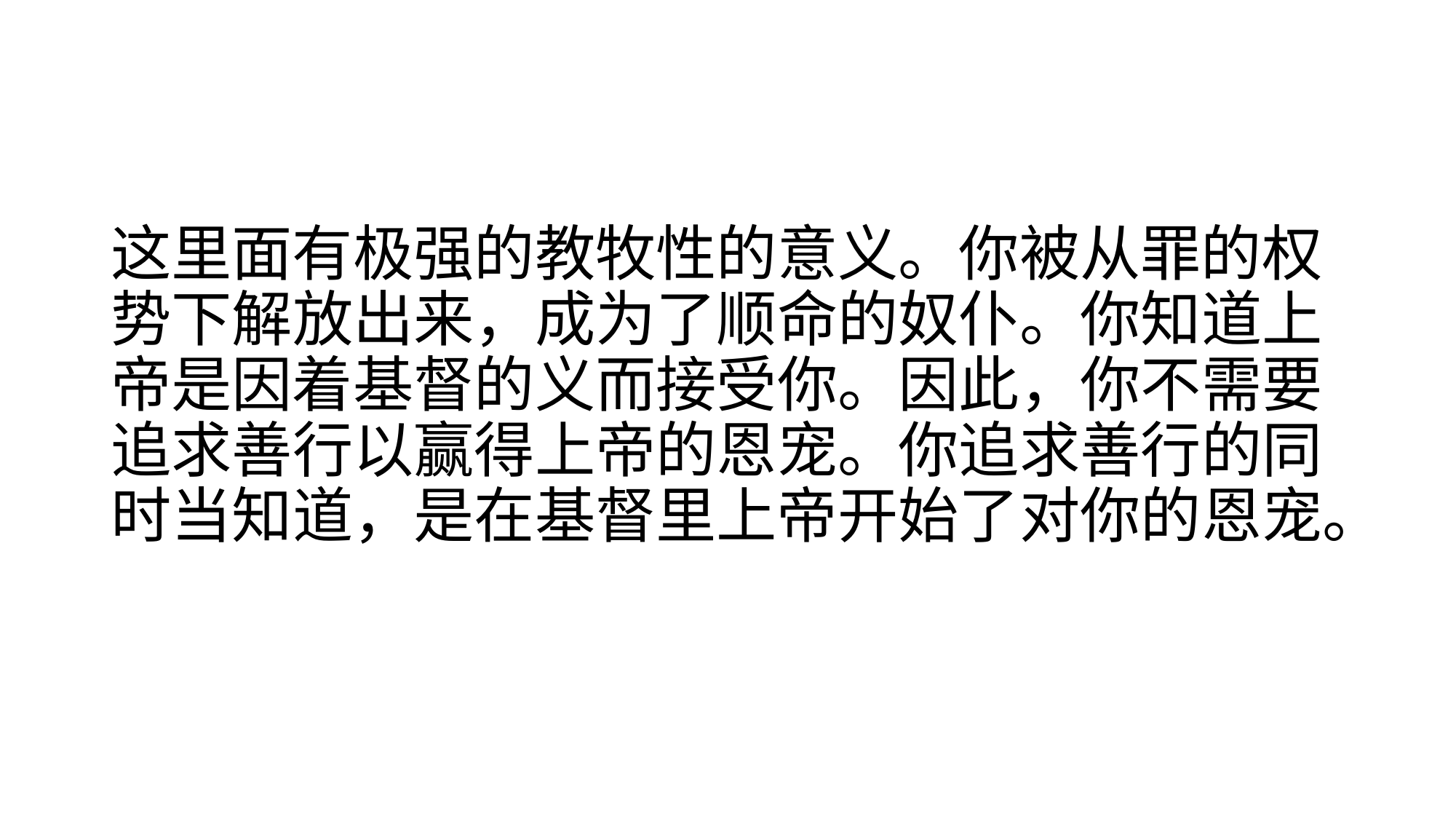

#
这里面有极强的教牧性的意义。你被从罪的权势下解放出来，成为了顺命的奴仆。你知道上帝是因着基督的义而接受你。因此，你不需要追求善行以赢得上帝的恩宠。你追求善行的同时当知道，是在基督里上帝开始了对你的恩宠。